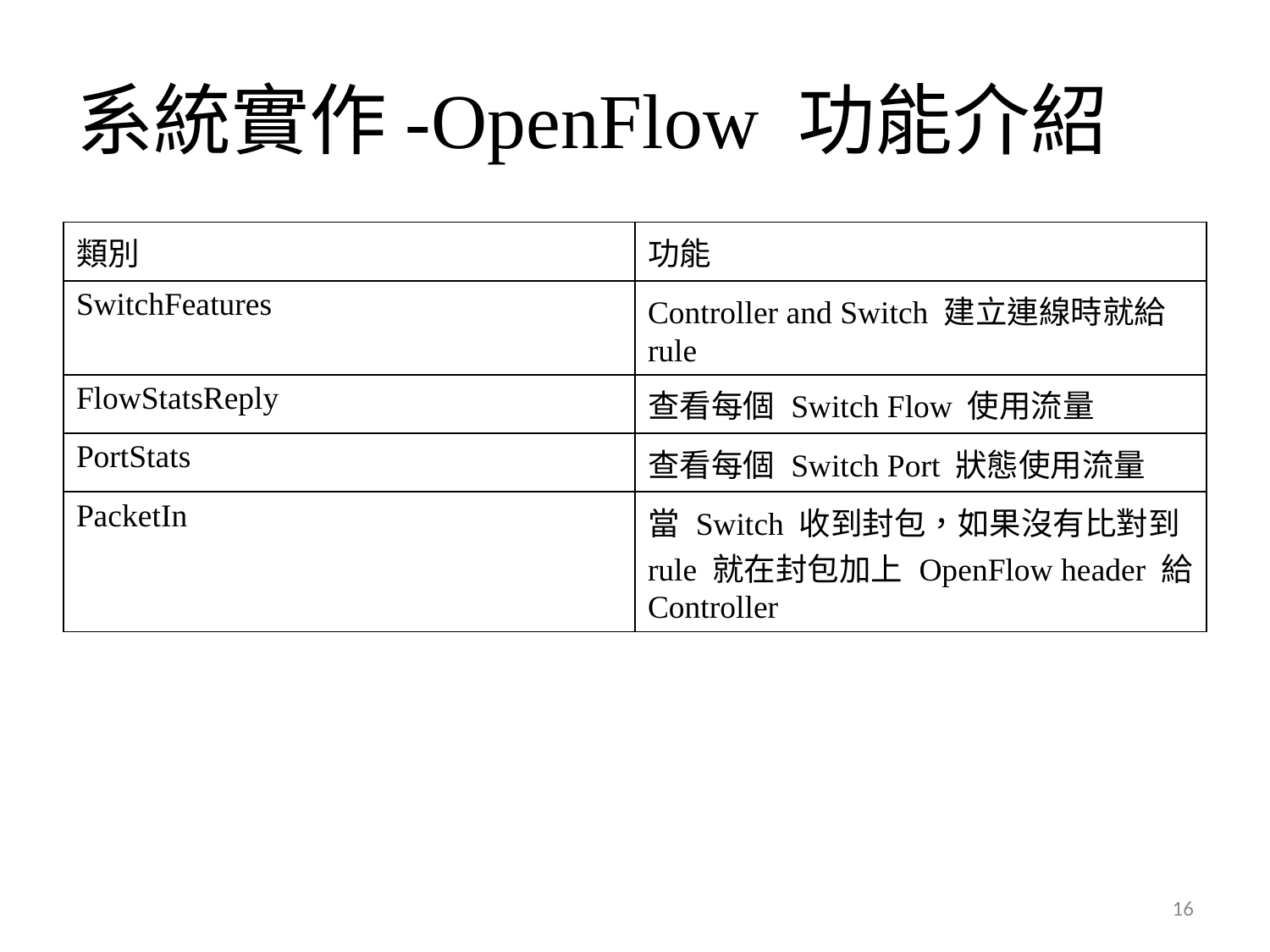

# 系統實作-OpenFlow 功能介紹
| 類別 | 功能 |
| --- | --- |
| SwitchFeatures | Controller and Switch 建立連線時就給 rule |
| FlowStatsReply | 查看每個 Switch Flow 使用流量 |
| PortStats | 查看每個 Switch Port 狀態使用流量 |
| PacketIn | 當 Switch 收到封包，如果沒有比對到 rule 就在封包加上 OpenFlow header 給 Controller |
16